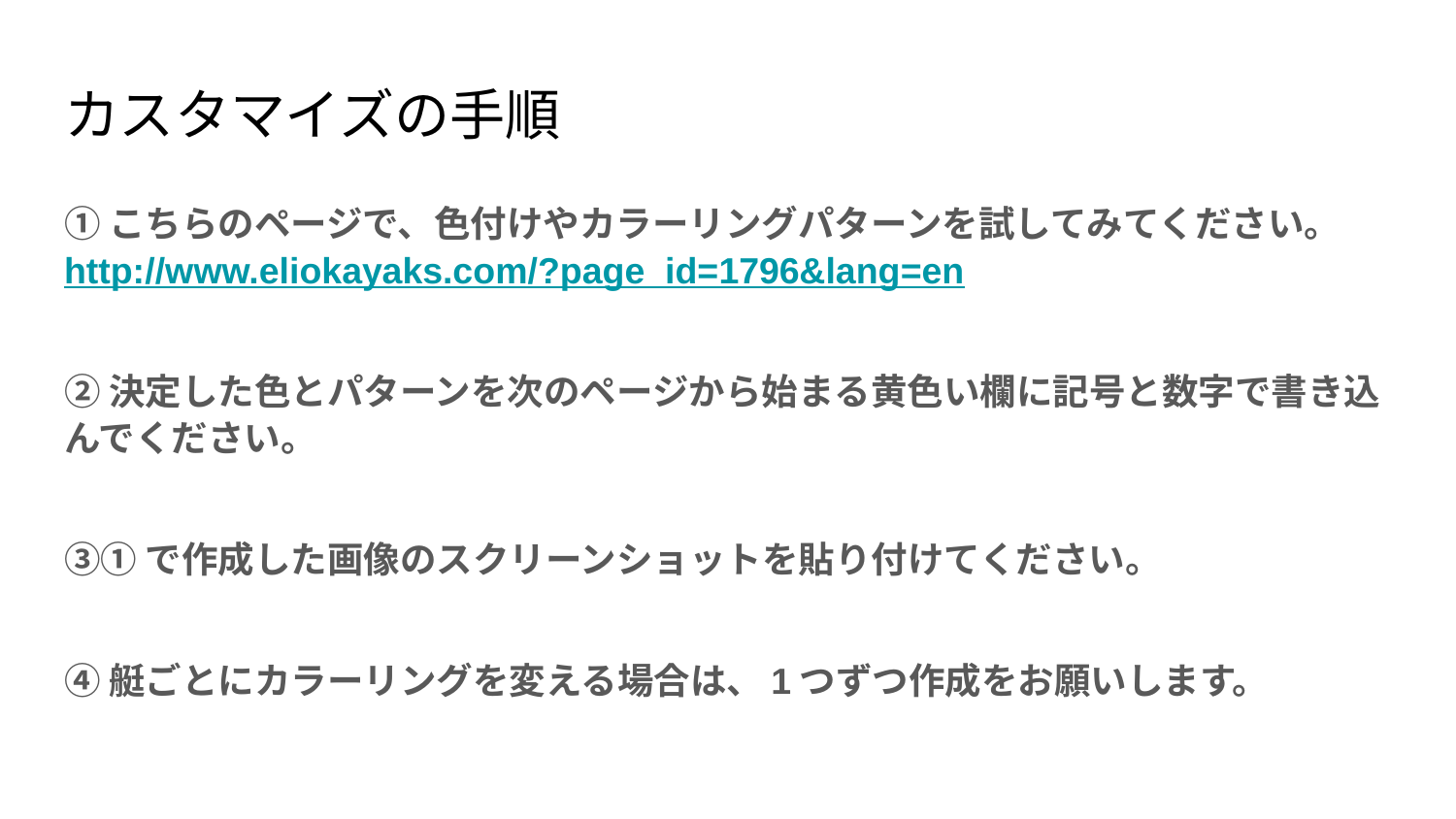

# カスタマイズの手順
①こちらのページで、色付けやカラーリングパターンを試してみてください。http://www.eliokayaks.com/?page_id=1796&lang=en

②決定した色とパターンを次のページから始まる黄色い欄に記号と数字で書き込んでください。

③①で作成した画像のスクリーンショットを貼り付けてください。

④艇ごとにカラーリングを変える場合は、1つずつ作成をお願いします。